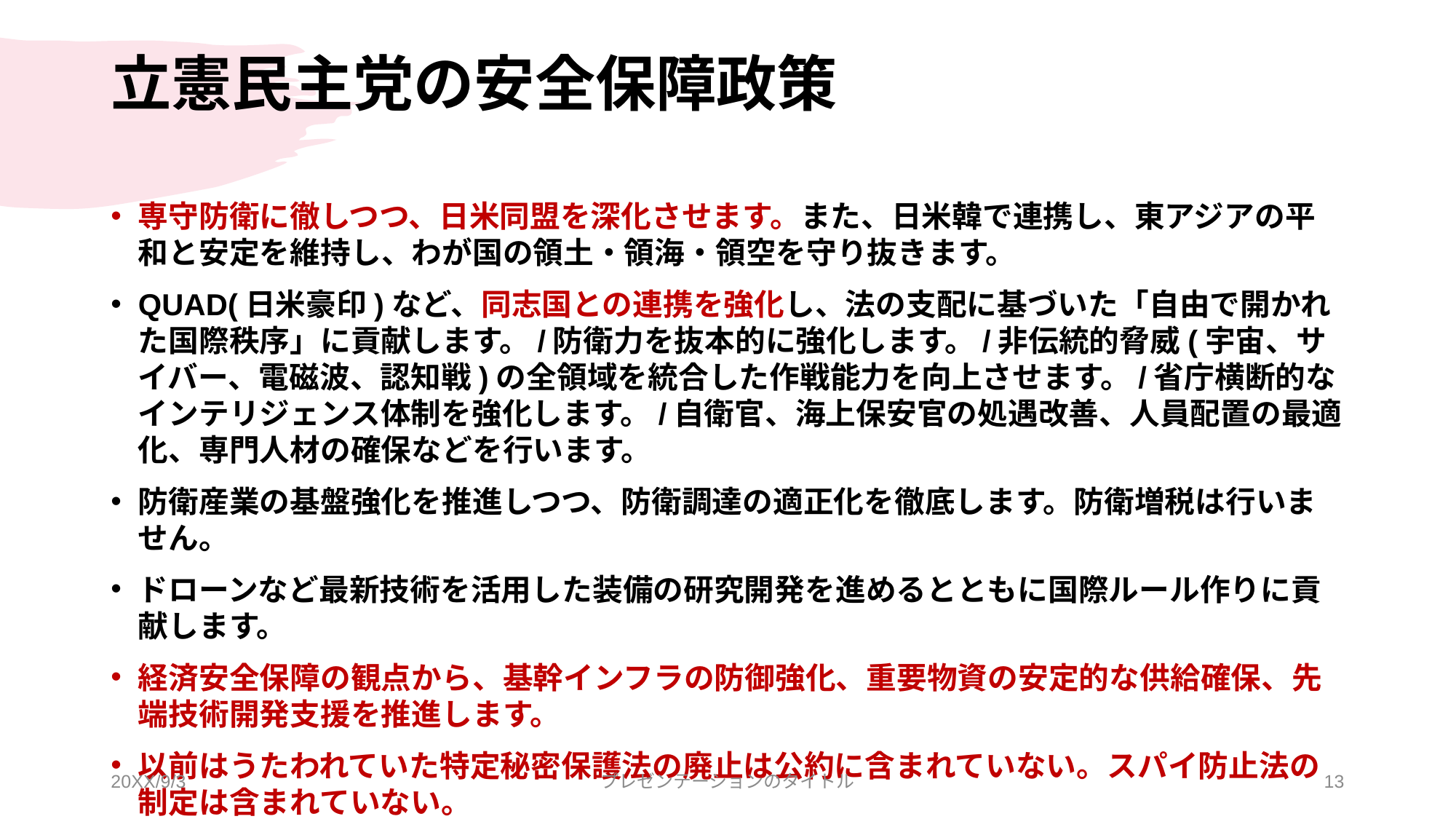

# 立憲民主党の安全保障政策
専守防衛に徹しつつ、日米同盟を深化させます。また、日米韓で連携し、東アジアの平和と安定を維持し、わが国の領土・領海・領空を守り抜きます。
QUAD(日米豪印)など、同志国との連携を強化し、法の支配に基づいた「自由で開かれた国際秩序」に貢献します。/防衛力を抜本的に強化します。/非伝統的脅威(宇宙、サイバー、電磁波、認知戦)の全領域を統合した作戦能力を向上させます。/省庁横断的なインテリジェンス体制を強化します。/自衛官、海上保安官の処遇改善、人員配置の最適化、専門人材の確保などを行います。
防衛産業の基盤強化を推進しつつ、防衛調達の適正化を徹底します。防衛増税は行いません。
ドローンなど最新技術を活用した装備の研究開発を進めるとともに国際ルール作りに貢献します。
経済安全保障の観点から、基幹インフラの防御強化、重要物資の安定的な供給確保、先端技術開発支援を推進します。
以前はうたわれていた特定秘密保護法の廃止は公約に含まれていない。スパイ防止法の制定は含まれていない。

20XX/9/3
プレゼンテーションのタイトル
13